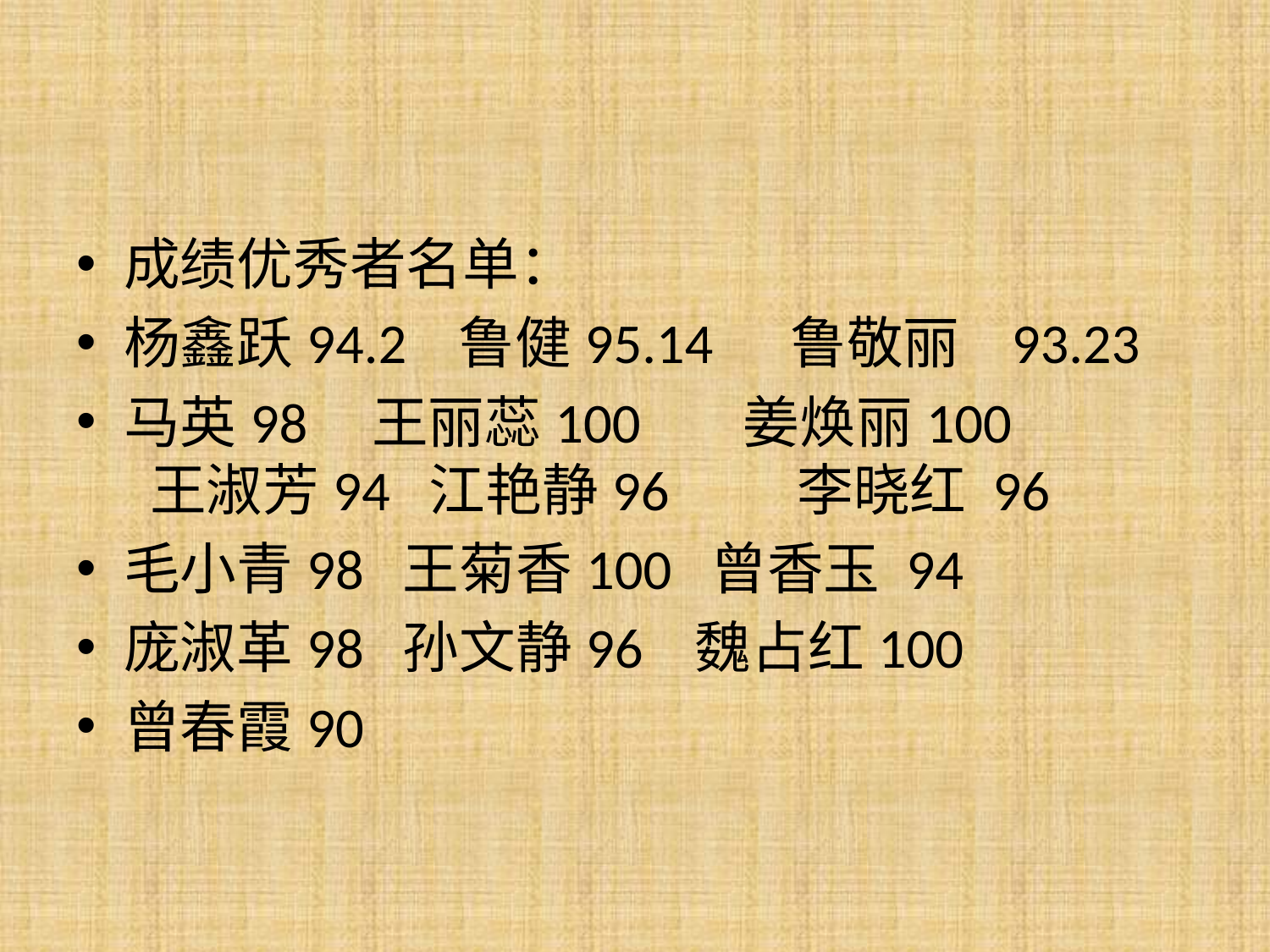

#
成绩优秀者名单：
杨鑫跃94.2   鲁健95.14     鲁敬丽   93.23
马英98    王丽蕊100       姜焕丽100                王淑芳94  江艳静96         李晓红 96
毛小青98  王菊香100  曾香玉 94
庞淑革98  孙文静96   魏占红100
曾春霞90